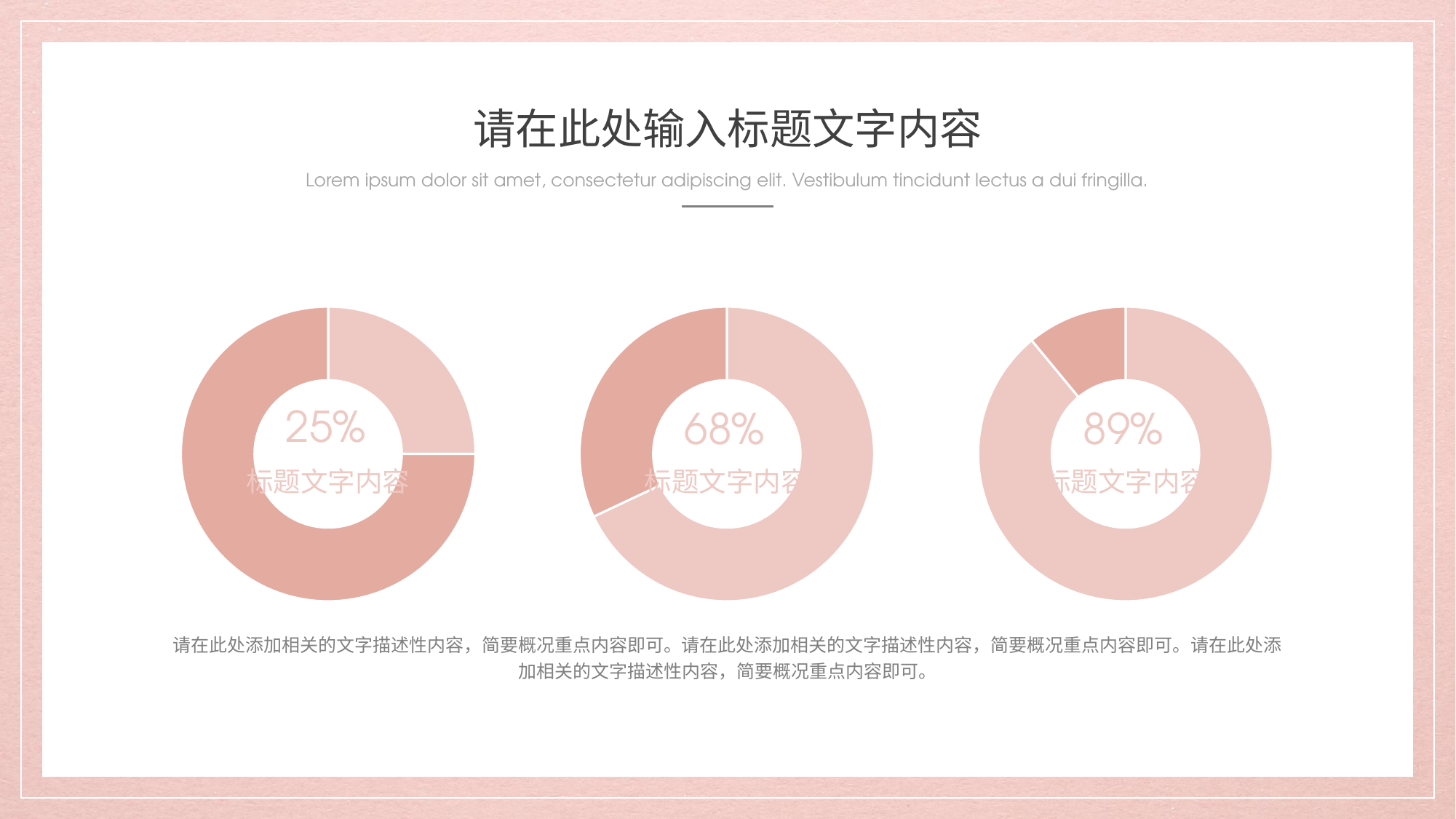

请在此处输入标题文字内容
Lorem ipsum dolor sit amet, consectetur adipiscing elit. Vestibulum tincidunt lectus a dui fringilla.

### Chart

| Category | 销售额 |
|---|---|
| 第一季度 | 25.0 |
| 第二季度 | 75.0 |
25%
标题文字内容

### Chart

| Category | 销售额 |
|---|---|
| 第一季度 | 68.0 |
| 第二季度 | 32.0 |
68%
标题文字内容

### Chart

| Category | 销售额 |
|---|---|
| 第一季度 | 89.0 |
| 第二季度 | 11.0 |
89%
标题文字内容
请在此处添加相关的文字描述性内容，简要概况重点内容即可。请在此处添加相关的文字描述性内容，简要概况重点内容即可。请在此处添加相关的文字描述性内容，简要概况重点内容即可。